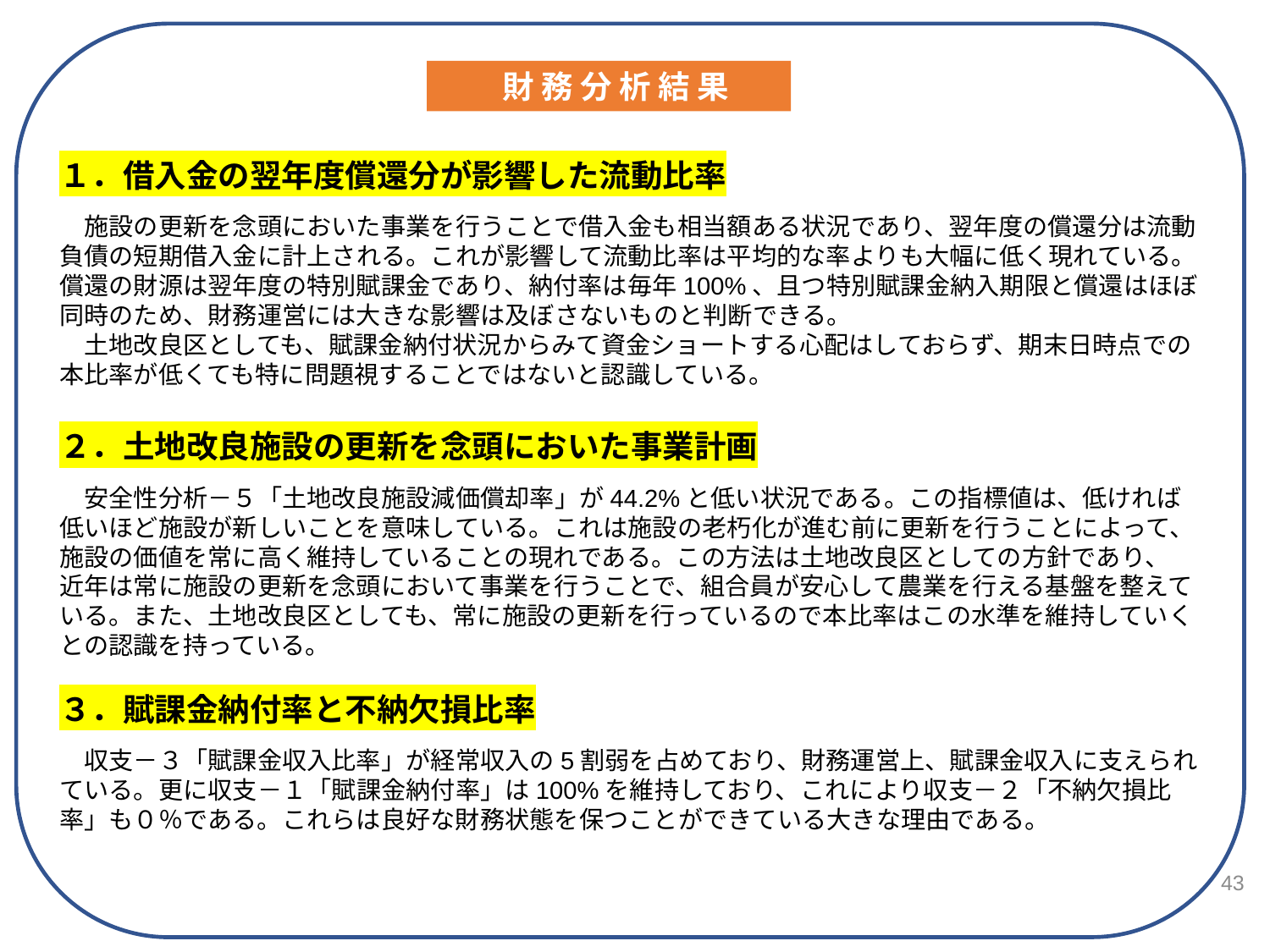

財 務 分 析 結 果
１．借入金の翌年度償還分が影響した流動比率

　施設の更新を念頭においた事業を行うことで借入金も相当額ある状況であり、翌年度の償還分は流動負債の短期借入金に計上される。これが影響して流動比率は平均的な率よりも大幅に低く現れている。償還の財源は翌年度の特別賦課金であり、納付率は毎年100%、且つ特別賦課金納入期限と償還はほぼ
同時のため、財務運営には大きな影響は及ぼさないものと判断できる。
　土地改良区としても、賦課金納付状況からみて資金ショートする心配はしておらず、期末日時点での本比率が低くても特に問題視することではないと認識している。

２．土地改良施設の更新を念頭においた事業計画

　安全性分析－５「土地改良施設減価償却率」が44.2%と低い状況である。この指標値は、低ければ
低いほど施設が新しいことを意味している。これは施設の老朽化が進む前に更新を行うことによって、施設の価値を常に高く維持していることの現れである。この方法は土地改良区としての方針であり、
近年は常に施設の更新を念頭において事業を行うことで、組合員が安心して農業を行える基盤を整えている。また、土地改良区としても、常に施設の更新を行っているので本比率はこの水準を維持していくとの認識を持っている。

３．賦課金納付率と不納欠損比率

　収支－３「賦課金収入比率」が経常収入の5割弱を占めており、財務運営上、賦課金収入に支えられている。更に収支－１「賦課金納付率」は100%を維持しており、これにより収支－２「不納欠損比率」も０％である。これらは良好な財務状態を保つことができている大きな理由である。

43